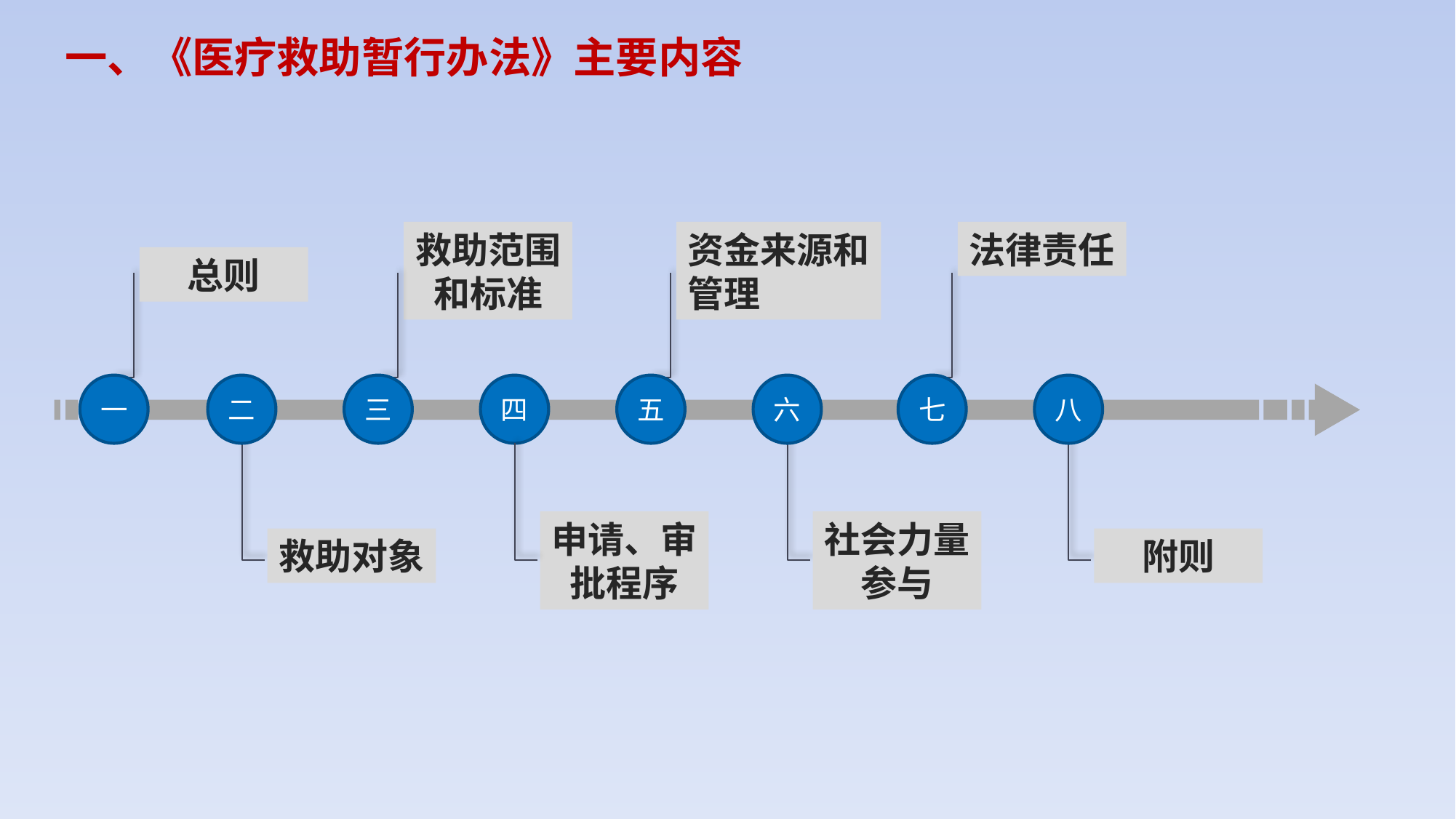

一、《医疗救助暂行办法》主要内容
救助范围和标准
资金来源和管理
法律责任
总则
一
二
三
四
五
六
七
八

申请、审批程序
社会力量参与
救助对象
附则